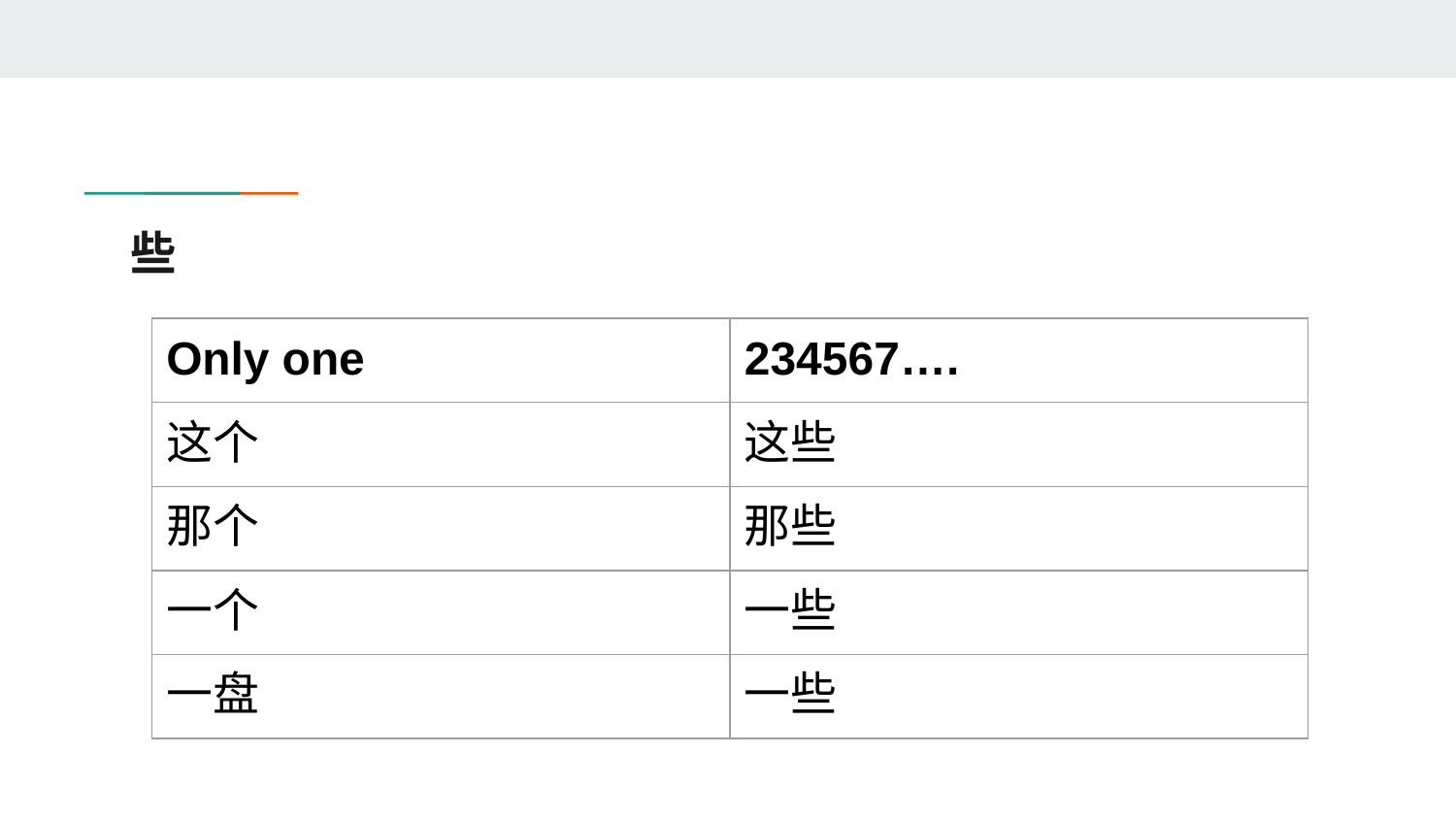

# 些
| Only one | 234567…. |
| --- | --- |
| 这个 | 这些 |
| 那个 | 那些 |
| 一个 | 一些 |
| 一盘 | 一些 |